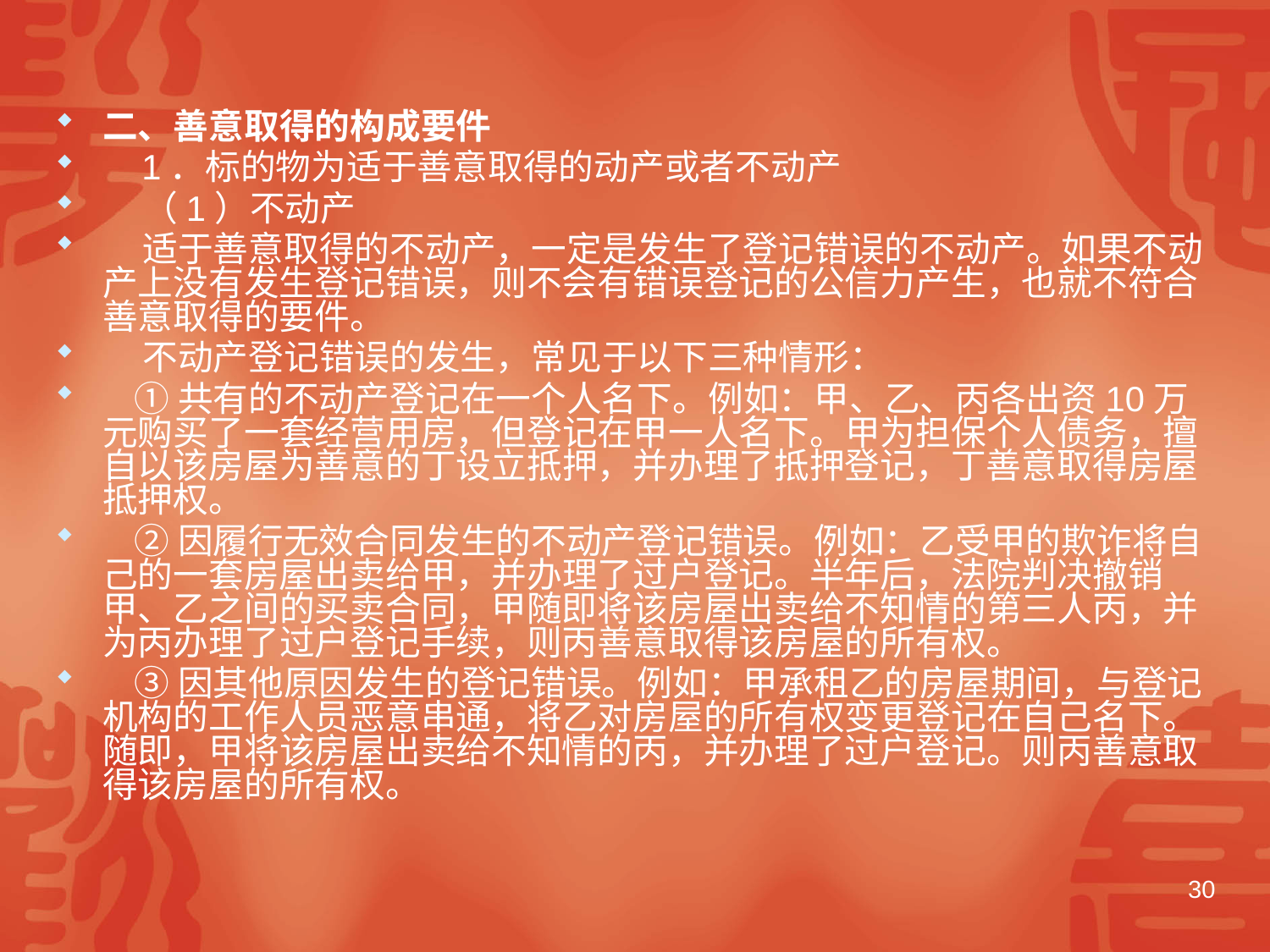

#
二、善意取得的构成要件
    1．标的物为适于善意取得的动产或者不动产
    （1）不动产
    适于善意取得的不动产，一定是发生了登记错误的不动产。如果不动产上没有发生登记错误，则不会有错误登记的公信力产生，也就不符合善意取得的要件。
    不动产登记错误的发生，常见于以下三种情形：
    ①共有的不动产登记在一个人名下。例如：甲、乙、丙各出资10万元购买了一套经营用房，但登记在甲一人名下。甲为担保个人债务，擅自以该房屋为善意的丁设立抵押，并办理了抵押登记，丁善意取得房屋抵押权。
    ②因履行无效合同发生的不动产登记错误。例如：乙受甲的欺诈将自己的一套房屋出卖给甲，并办理了过户登记。半年后，法院判决撤销甲、乙之间的买卖合同，甲随即将该房屋出卖给不知情的第三人丙，并为丙办理了过户登记手续，则丙善意取得该房屋的所有权。
    ③因其他原因发生的登记错误。例如：甲承租乙的房屋期间，与登记机构的工作人员恶意串通，将乙对房屋的所有权变更登记在自己名下。随即，甲将该房屋出卖给不知情的丙，并办理了过户登记。则丙善意取得该房屋的所有权。
30